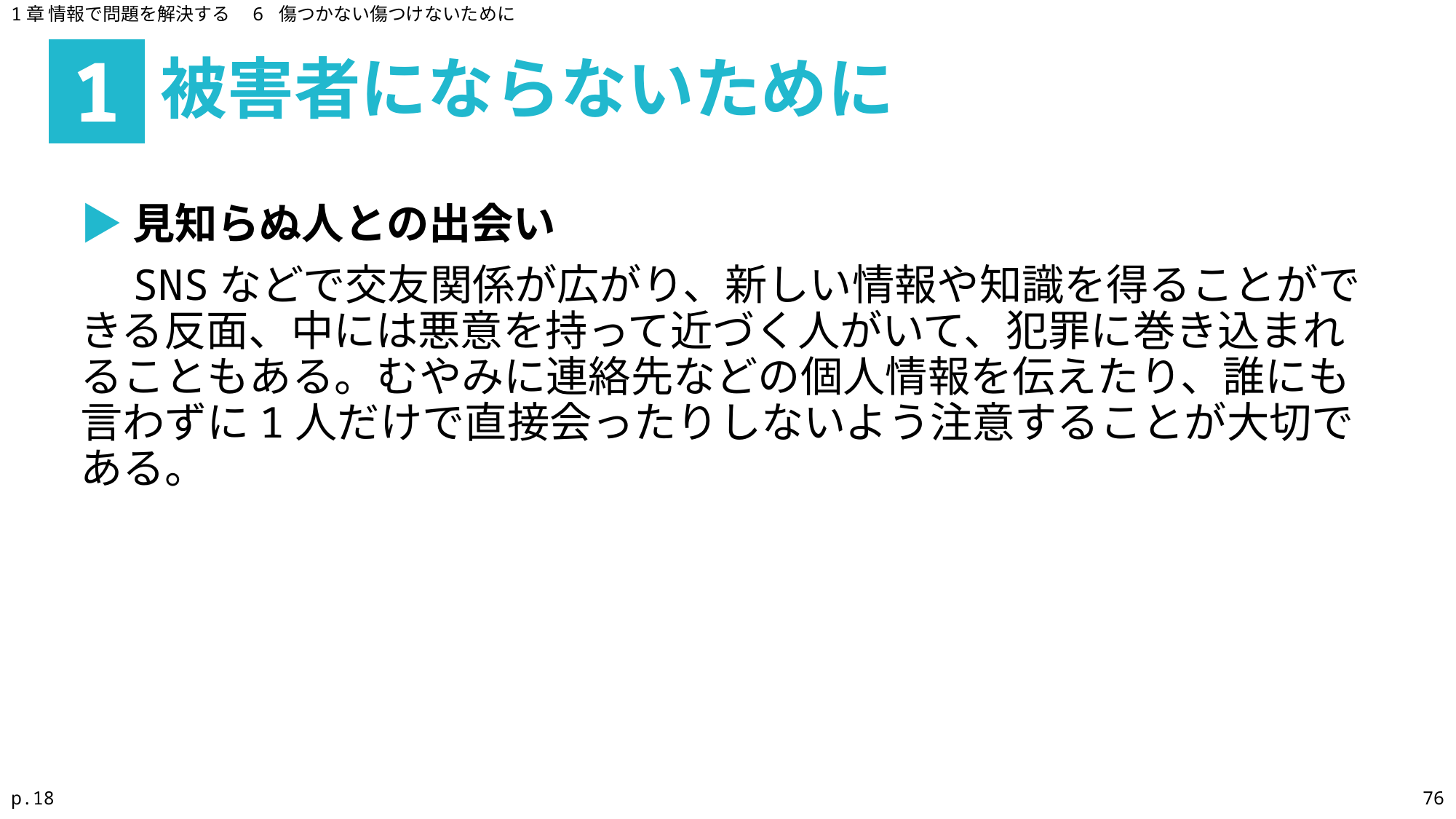

1章 情報で問題を解決する　6 傷つかない傷つけないために
被害者にならないために
1
▶見知らぬ人との出会い
　SNSなどで交友関係が広がり、新しい情報や知識を得ることができる反面、中には悪意を持って近づく人がいて、犯罪に巻き込まれることもある。むやみに連絡先などの個人情報を伝えたり、誰にも言わずに1人だけで直接会ったりしないよう注意することが大切である。
p.18
76